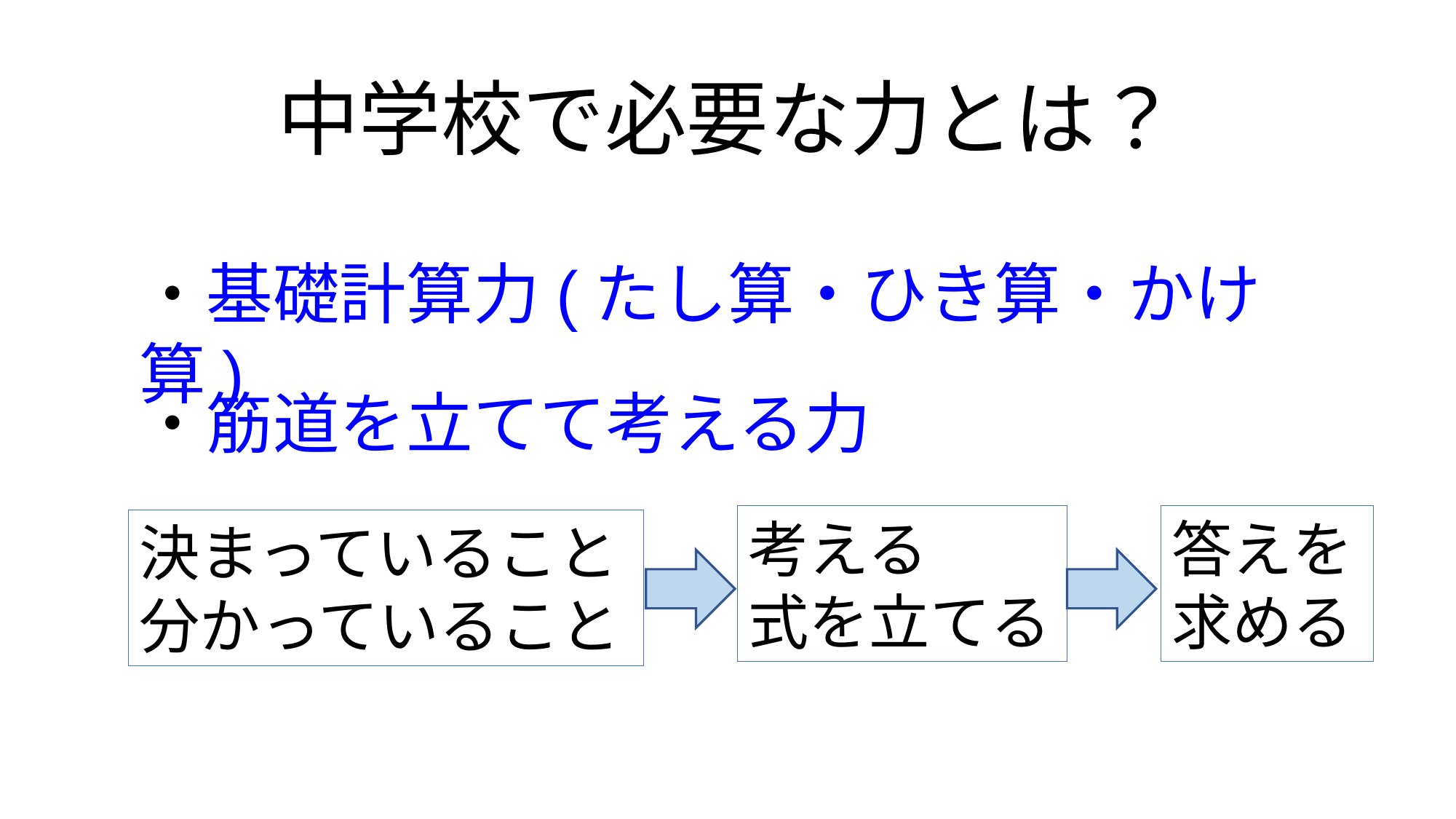

# 中学校で必要な力とは？
・基礎計算力(たし算・ひき算・かけ算)
・筋道を立てて考える力
考える
式を立てる
答えを
求める
決まっていること
分かっていること